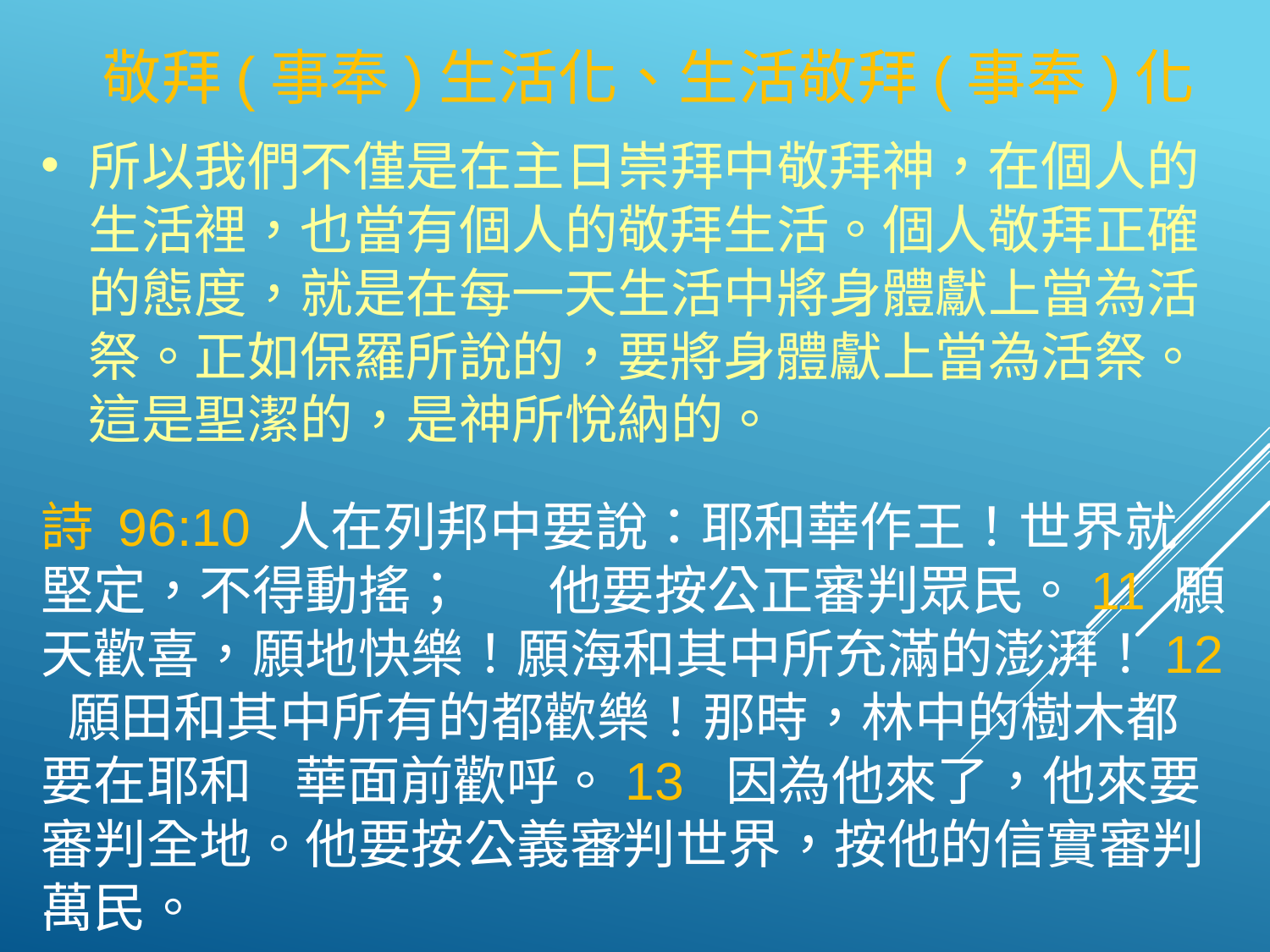

敬拜(事奉)生活化、生活敬拜(事奉)化

所以我們不僅是在主日崇拜中敬拜神，在個人的生活裡，也當有個人的敬拜生活。個人敬拜正確的態度，就是在每一天生活中將身體獻上當為活祭。正如保羅所說的，要將身體獻上當為活祭。這是聖潔的，是神所悅納的。
詩 96:10 人在列邦中要說：耶和華作王！世界就堅定，不得動搖；	他要按公正審判眾民。11 願天歡喜，願地快樂！願海和其中所充滿的澎湃！12  願田和其中所有的都歡樂！那時，林中的樹木都要在耶和	華面前歡呼。13  因為他來了，他來要審判全地。他要按公義審判世界，按他的信實審判萬民。